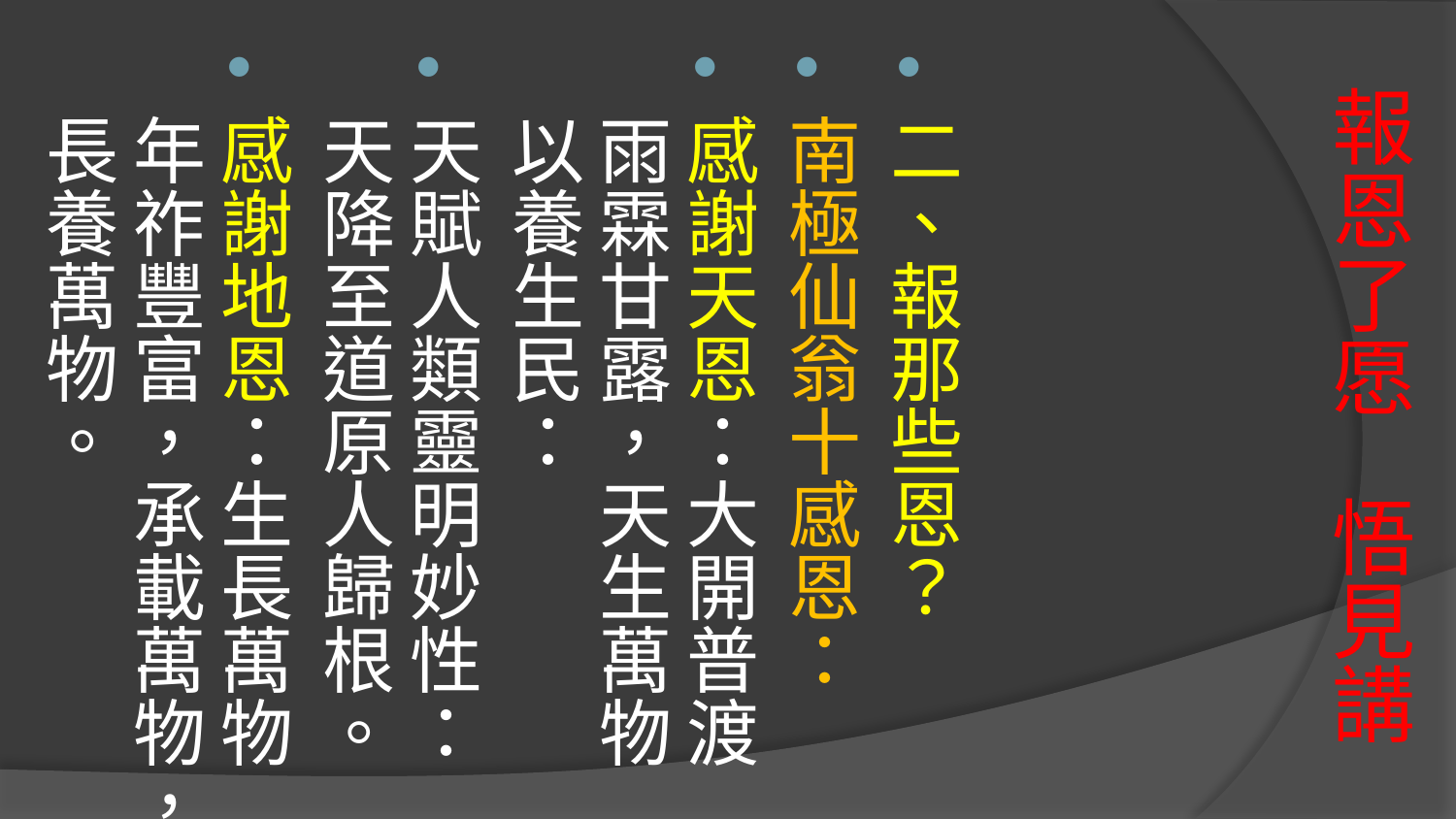

二、報那些恩？
南極仙翁十感恩：
感謝天恩：大開普渡雨霖甘露，天生萬物以養生民：
天賦人類靈明妙性：天降至道原人歸根。
感謝地恩：生長萬物年祚豐富，承載萬物，長養萬物。
# 報恩了愿    悟見講